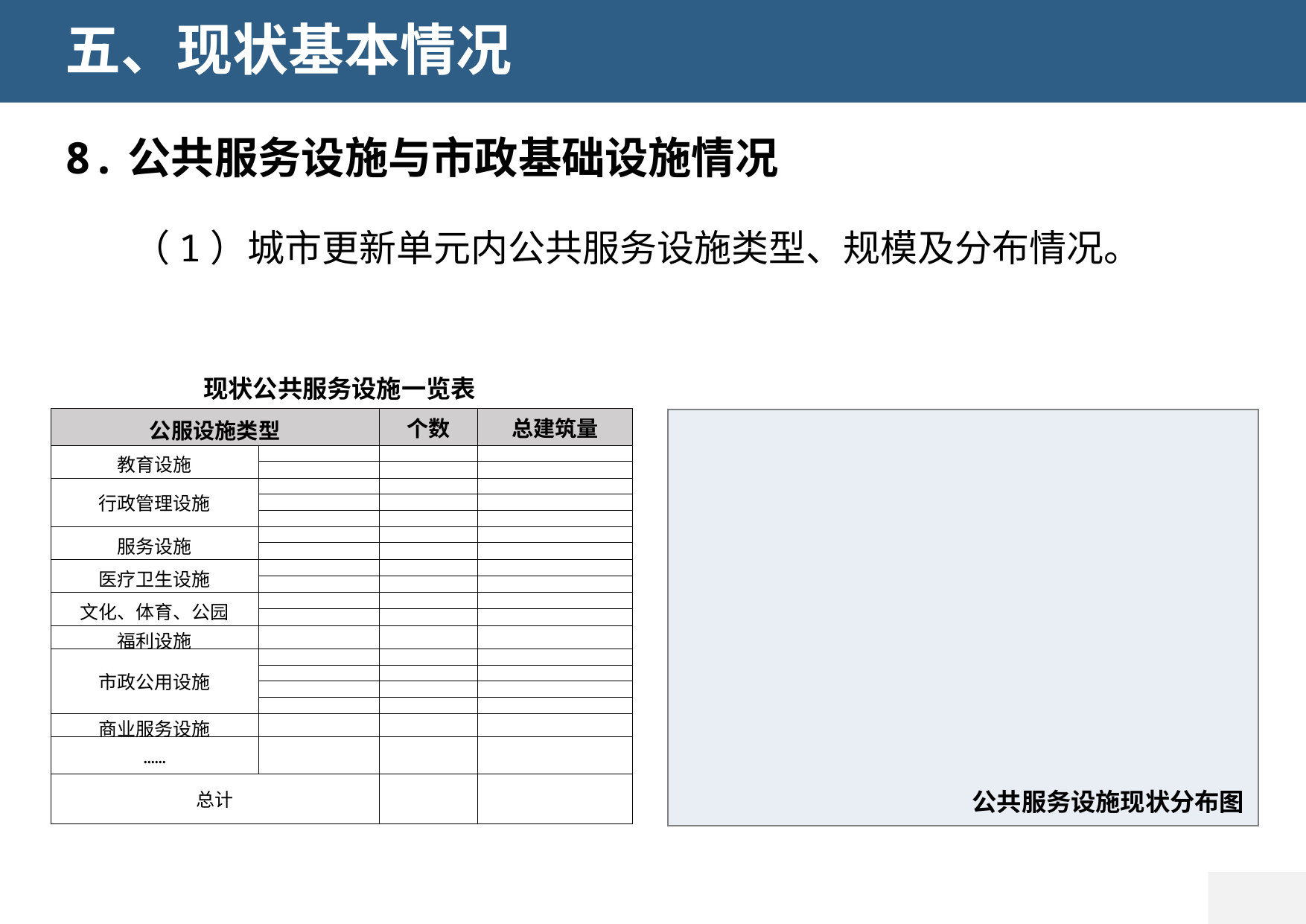

五、现状基本情况
8.公共服务设施与市政基础设施情况
黄  埔  大  道
（1）城市更新单元内公共服务设施类型、规模及分布情况。
冼  村  路
现状公共服务设施一览表
| 公服设施类型 |  | 个数 | 总建筑量 |
| --- | --- | --- | --- |
| 教育设施 |  |  |  |
|  |  |  |  |
| 行政管理设施 |  |  |  |
|  |  |  |  |
|  |  |  |  |
| 服务设施 |  |  |  |
|  |  |  |  |
| 医疗卫生设施 |  |  |  |
|  |  |  |  |
| 文化、体育、公园 |  |  |  |
|  |  |  |  |
| 福利设施 |  |  |  |
| 市政公用设施 |  |  |  |
|  |  |  |  |
|  |  |  |  |
|  |  |  |  |
| 商业服务设施 |  |  |  |
| …… |  |  |  |
| 总计 |  |  |  |

公共服务设施现状分布图
金  穗  路
20